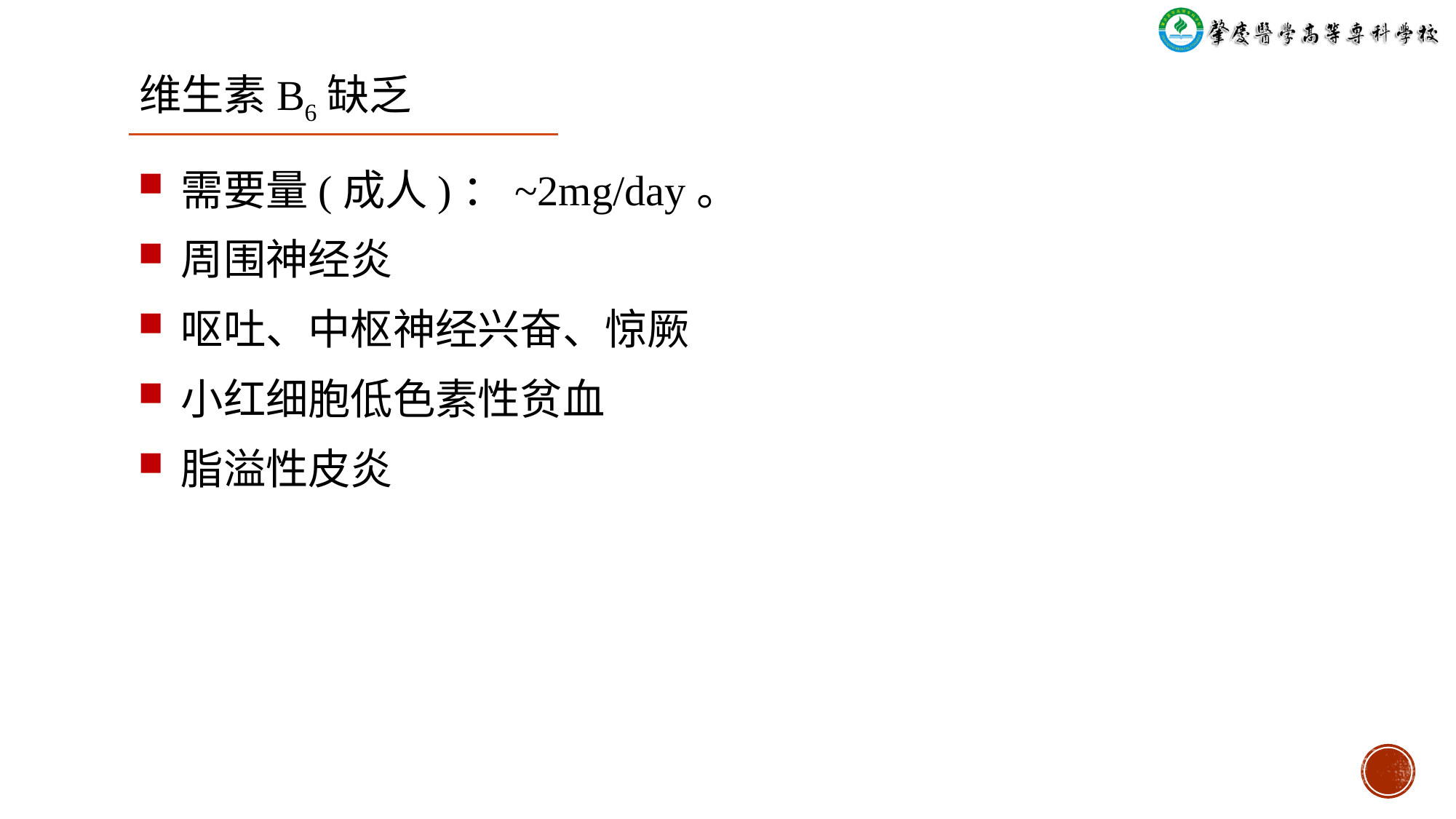

维生素B6缺乏
需要量(成人)：~2mg/day。
周围神经炎
呕吐、中枢神经兴奋、惊厥
小红细胞低色素性贫血
脂溢性皮炎